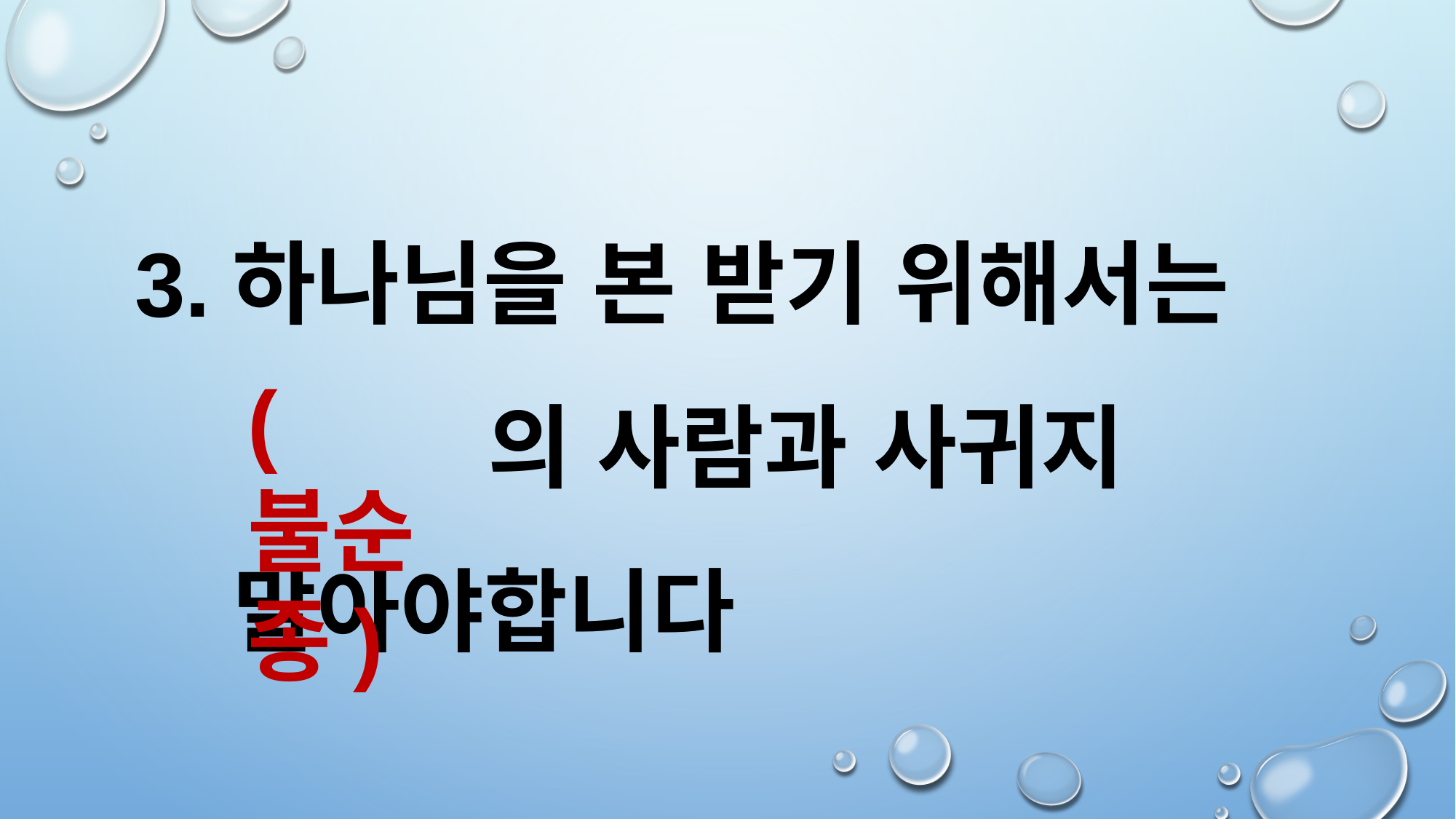

3.하나님을 본 받기 위해서는
             의 사람과 사귀지
   말아야합니다
(불순종)